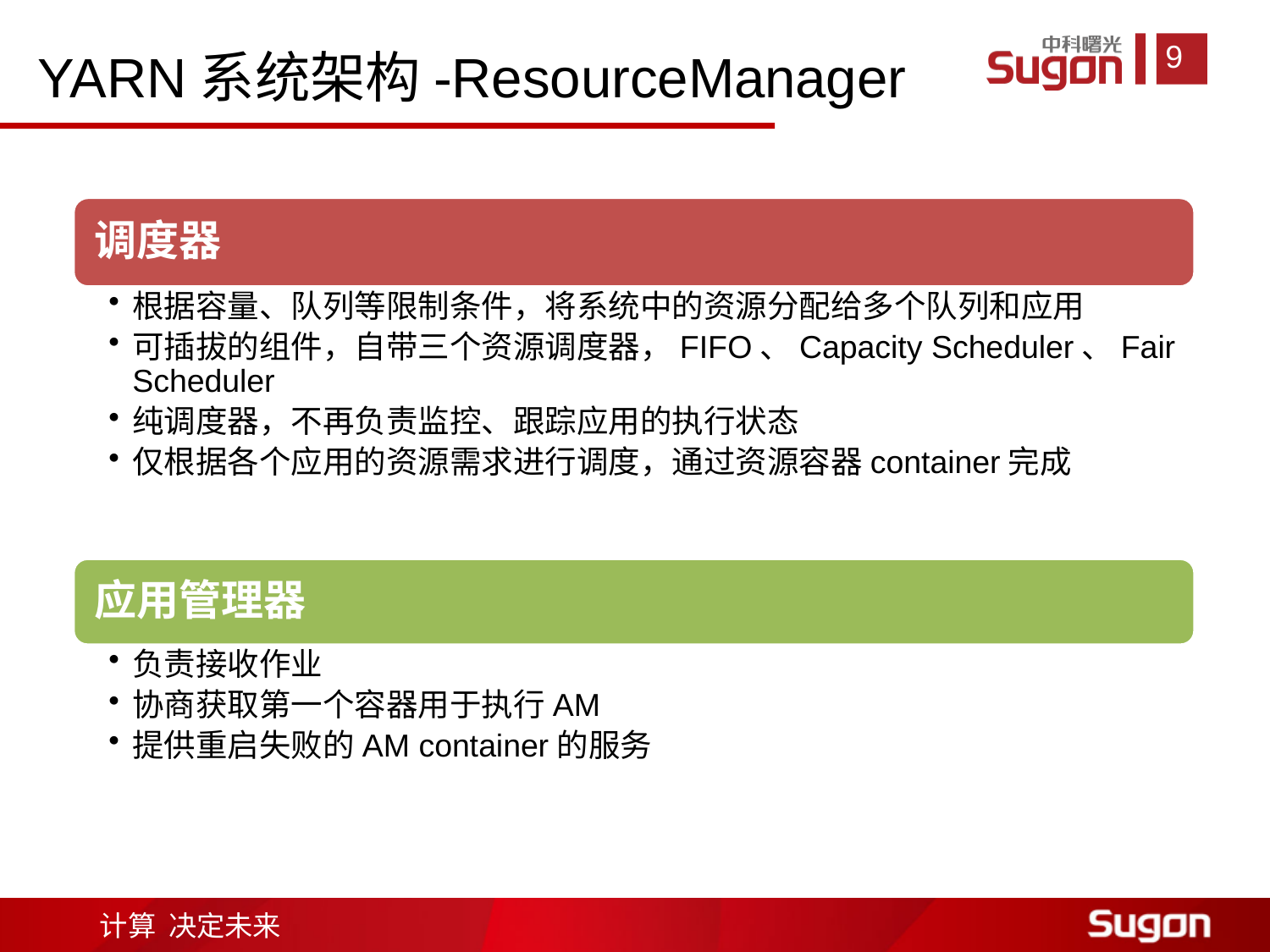

YARN系统架构-ResourceManager
调度器
根据容量、队列等限制条件，将系统中的资源分配给多个队列和应用
可插拔的组件，自带三个资源调度器，FIFO、Capacity Scheduler、Fair Scheduler
纯调度器，不再负责监控、跟踪应用的执行状态
仅根据各个应用的资源需求进行调度，通过资源容器container完成
应用管理器
负责接收作业
协商获取第一个容器用于执行AM
提供重启失败的AM container的服务